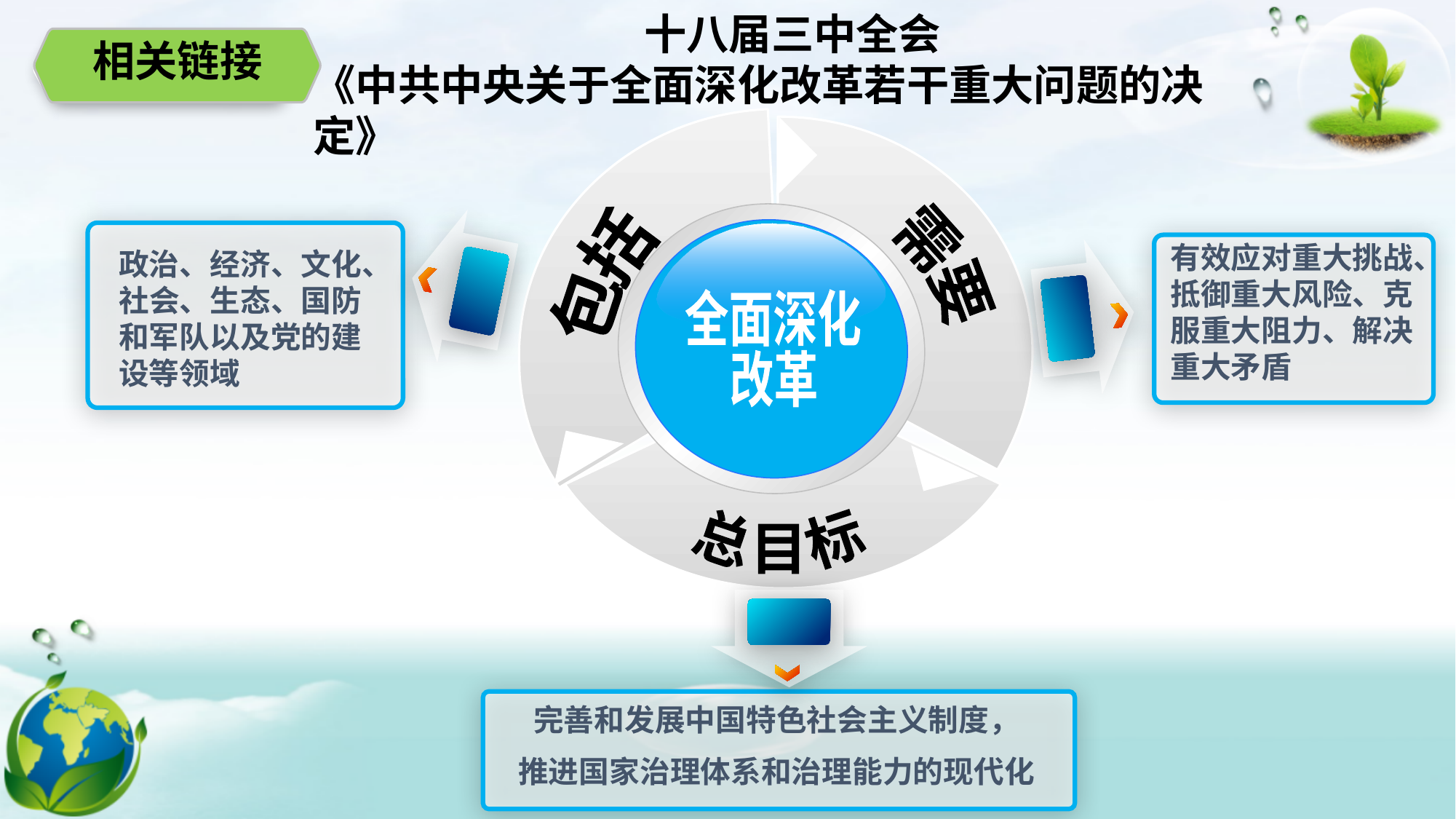

十八届三中全会
《中共中央关于全面深化改革若干重大问题的决定》
相关链接

教学目标

包括

需要

全面深化
改革

政治、经济、文化、社会、生态、国防和军队以及党的建设等领域
有效应对重大挑战、抵御重大风险、克服重大阻力、解决重大矛盾

总目标

完善和发展中国特色社会主义制度，
推进国家治理体系和治理能力的现代化